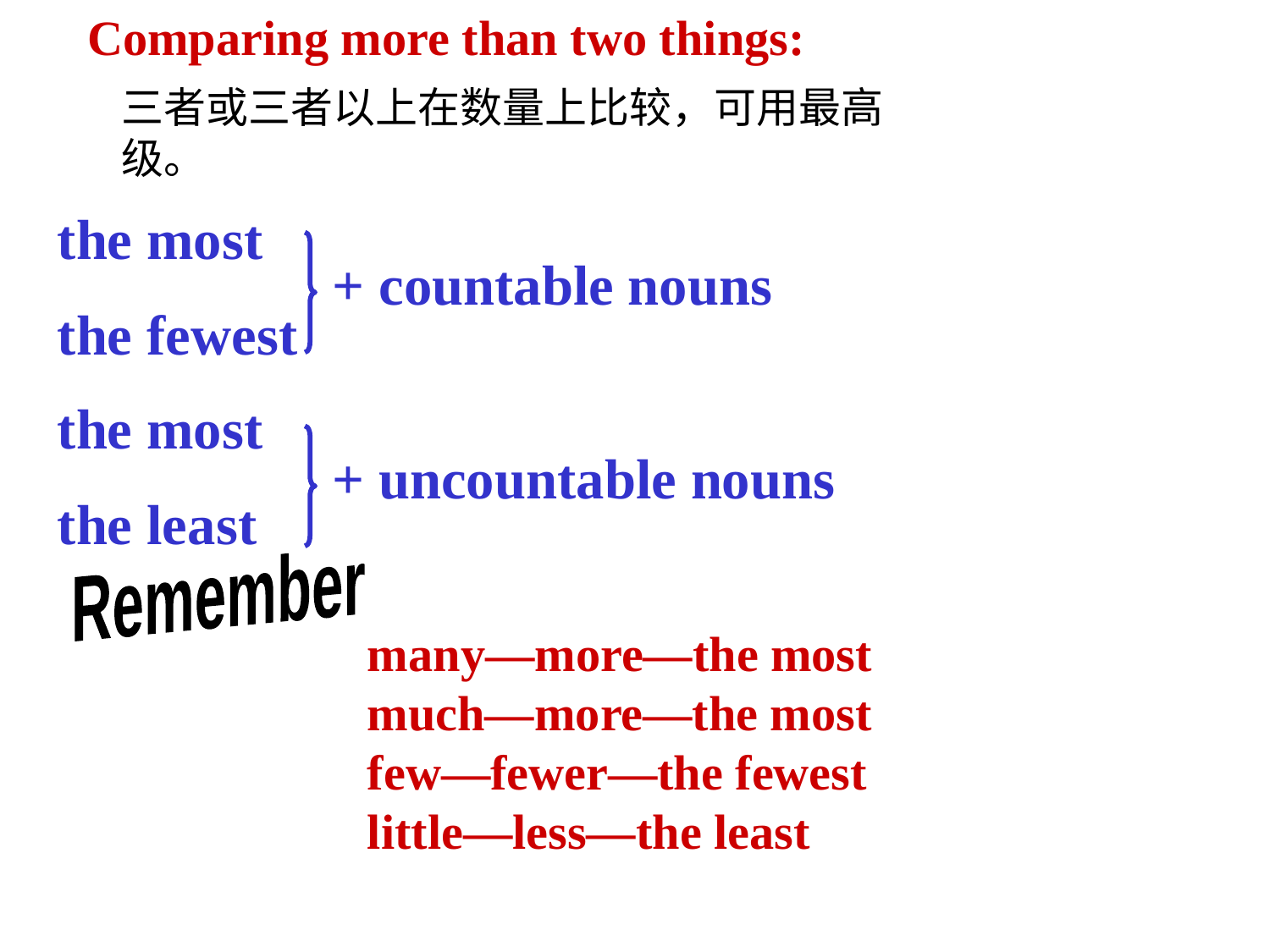

Comparing more than two things:
三者或三者以上在数量上比较，可用最高级。
the most
the fewest
the most
the least

+ countable nouns

+ uncountable nouns
Remember
many—more—the most
much—more—the most
few—fewer—the fewest
little—less—the least